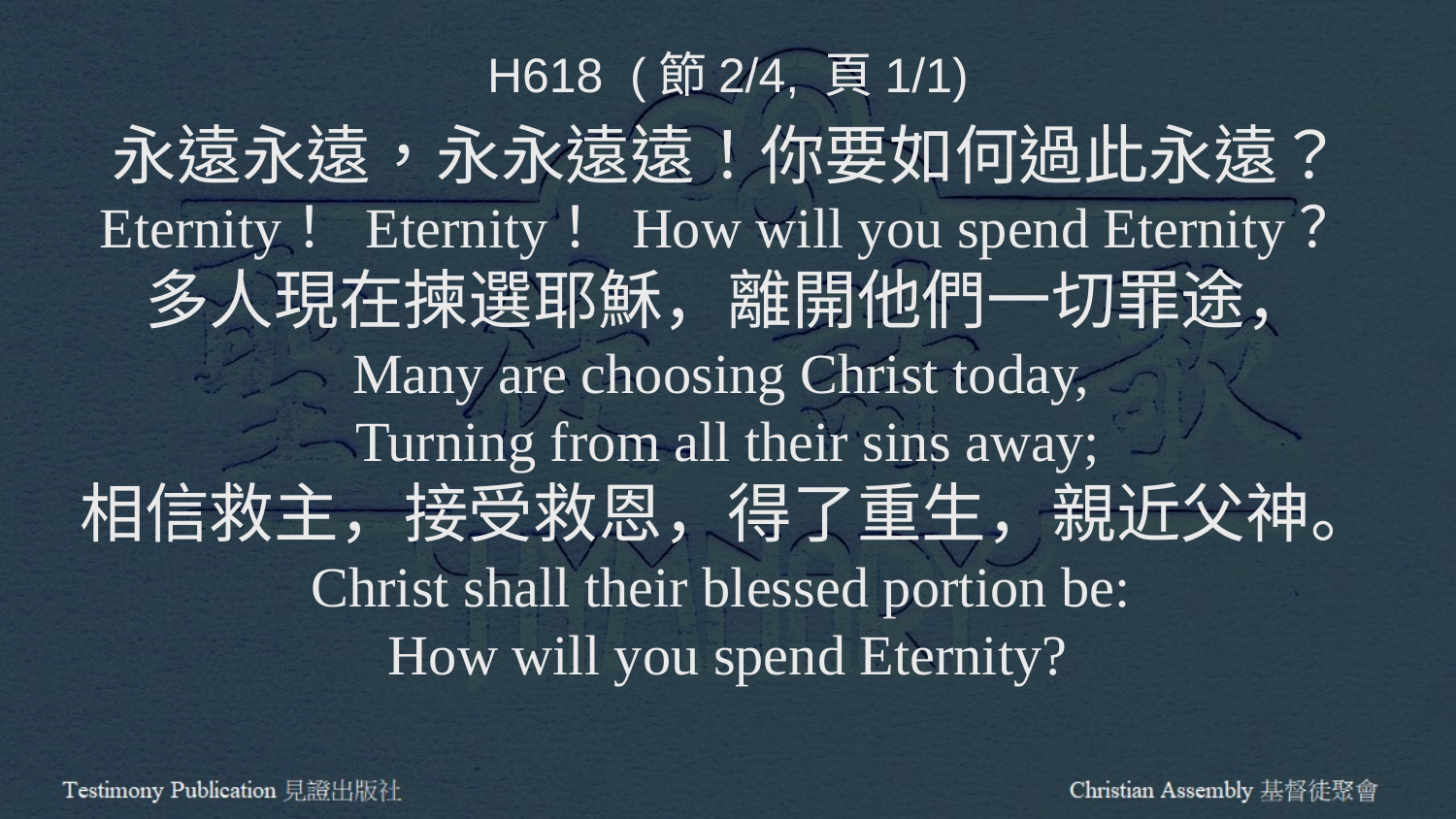

H618  (節2/4, 頁1/1)
永遠永遠，永永遠遠！你要如何過此永遠？
Eternity！Eternity！How will you spend Eternity？
多人現在揀選耶穌，離開他們一切罪途，
Many are choosing Christ today,
Turning from all their sins away;
相信救主，接受救恩，得了重生，親近父神。
Christ shall their blessed portion be:
How will you spend Eternity?